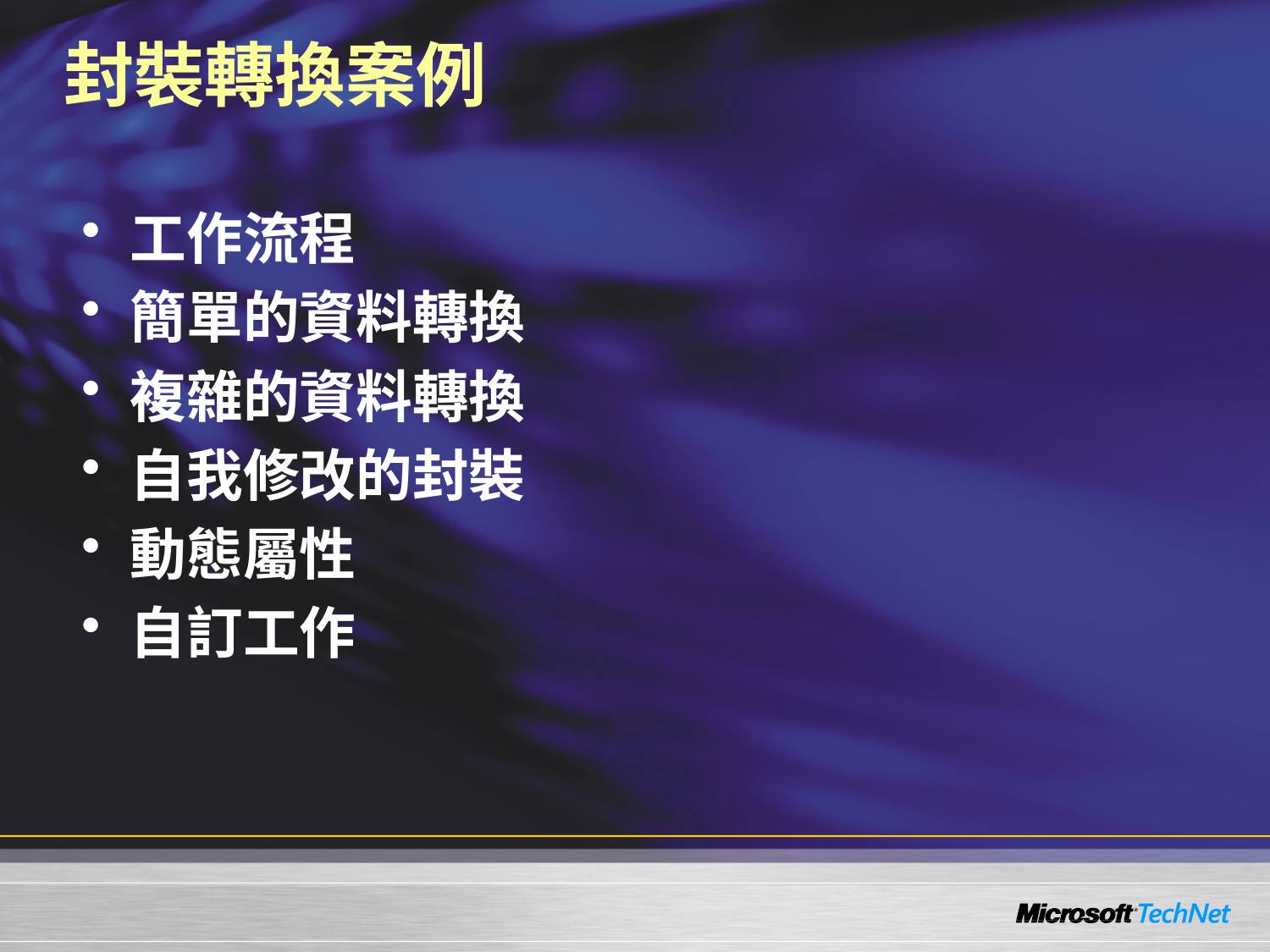

# 封裝轉換案例
工作流程
簡單的資料轉換
複雜的資料轉換
自我修改的封裝
動態屬性
自訂工作